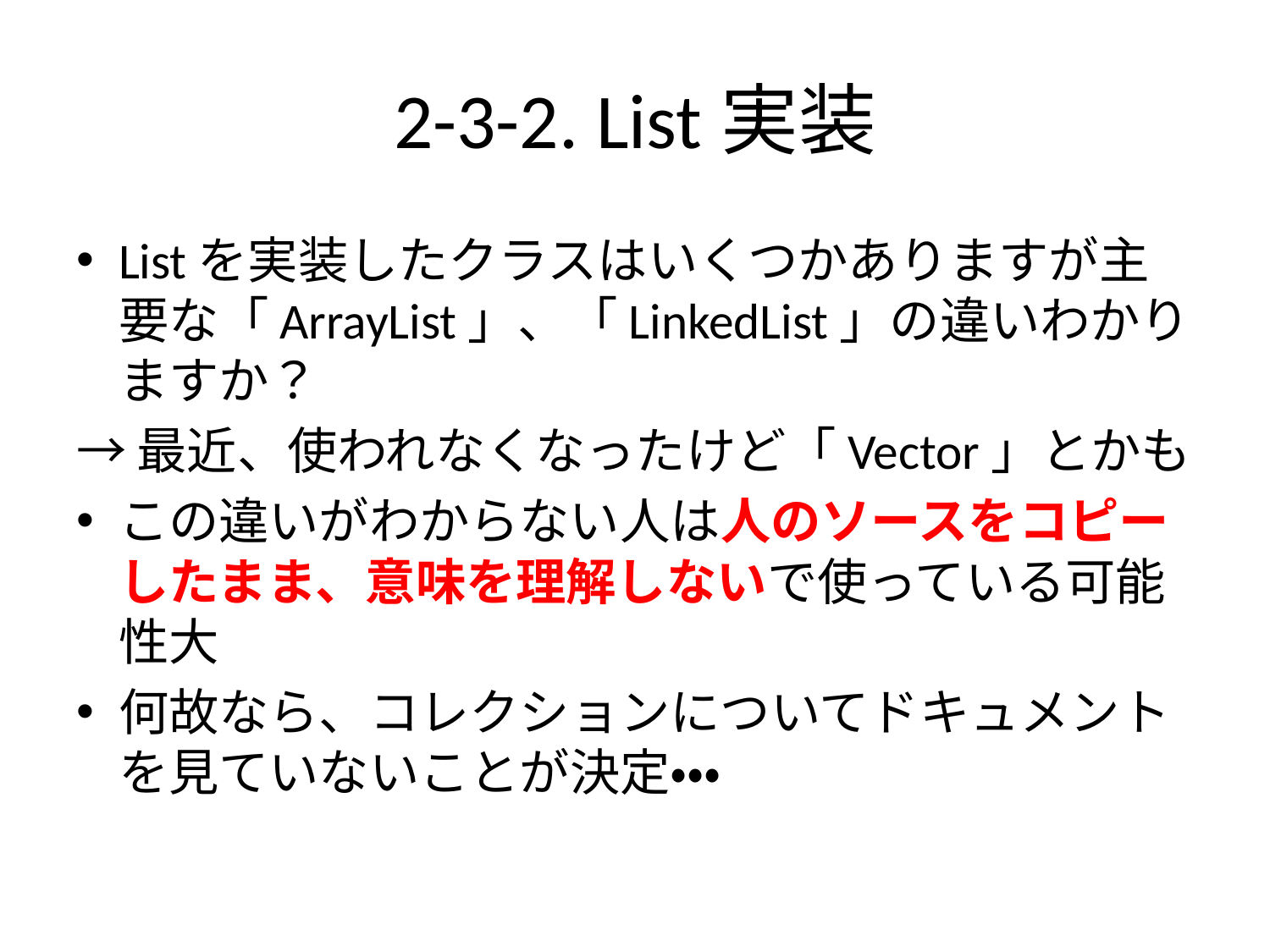

# 2-3-2. List実装
Listを実装したクラスはいくつかありますが主要な「ArrayList」、「LinkedList」の違いわかりますか？
→最近、使われなくなったけど「Vector」とかも
この違いがわからない人は人のソースをコピーしたまま、意味を理解しないで使っている可能性大
何故なら、コレクションについてドキュメントを見ていないことが決定・・・